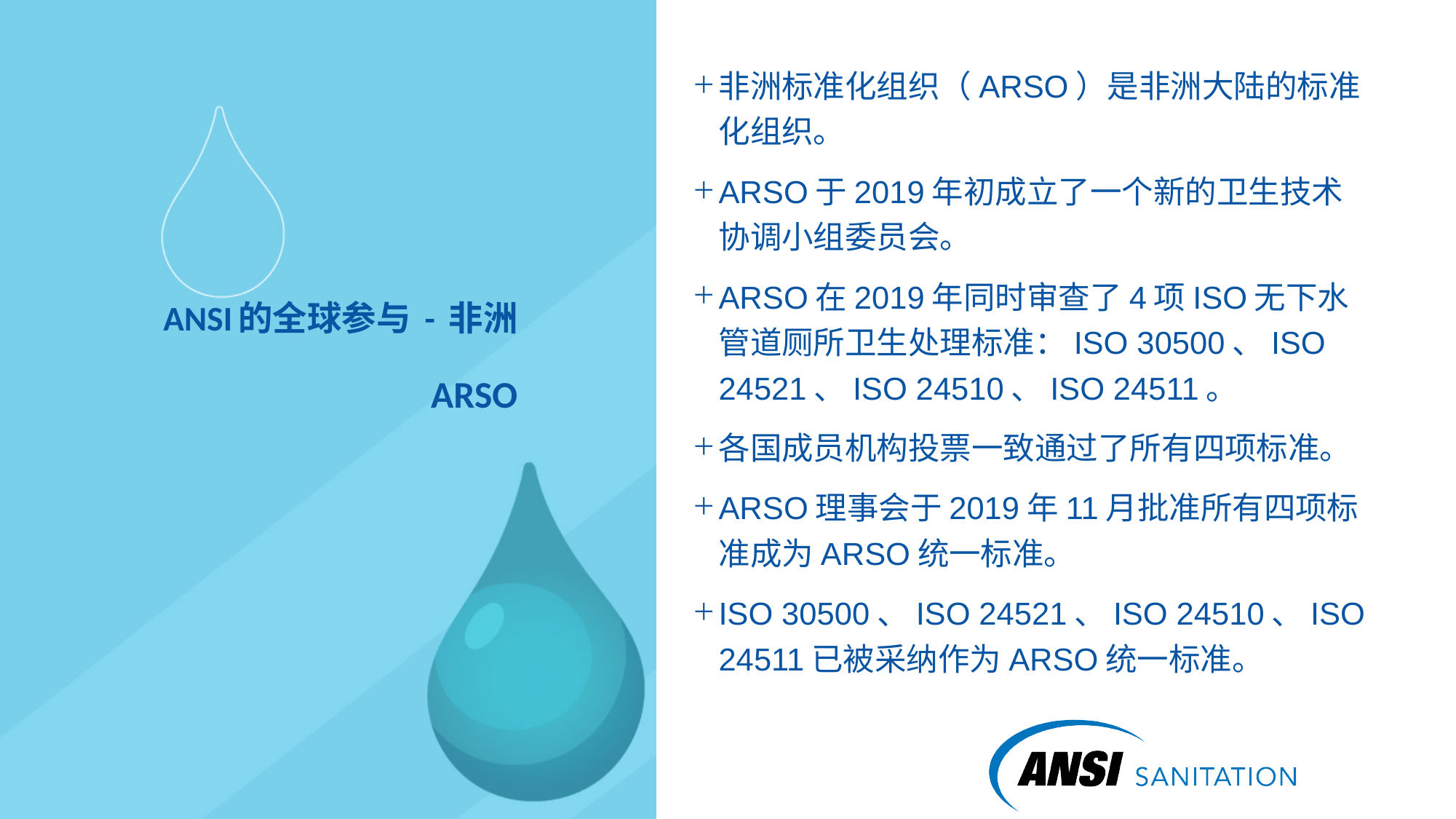

非洲标准化组织（ARSO）是非洲大陆的标准化组织。
ARSO于2019年初成立了一个新的卫生技术协调小组委员会。
ARSO在2019年同时审查了4项ISO无下水管道厕所卫生处理标准：ISO 30500、ISO 24521、ISO 24510、ISO 24511。
各国成员机构投票一致通过了所有四项标准。
ARSO理事会于2019年11月批准所有四项标准成为ARSO统一标准。
ISO 30500、ISO 24521、ISO 24510、ISO 24511已被采纳作为ARSO统一标准。

# ANSI的全球参与 - 非洲 ARSO